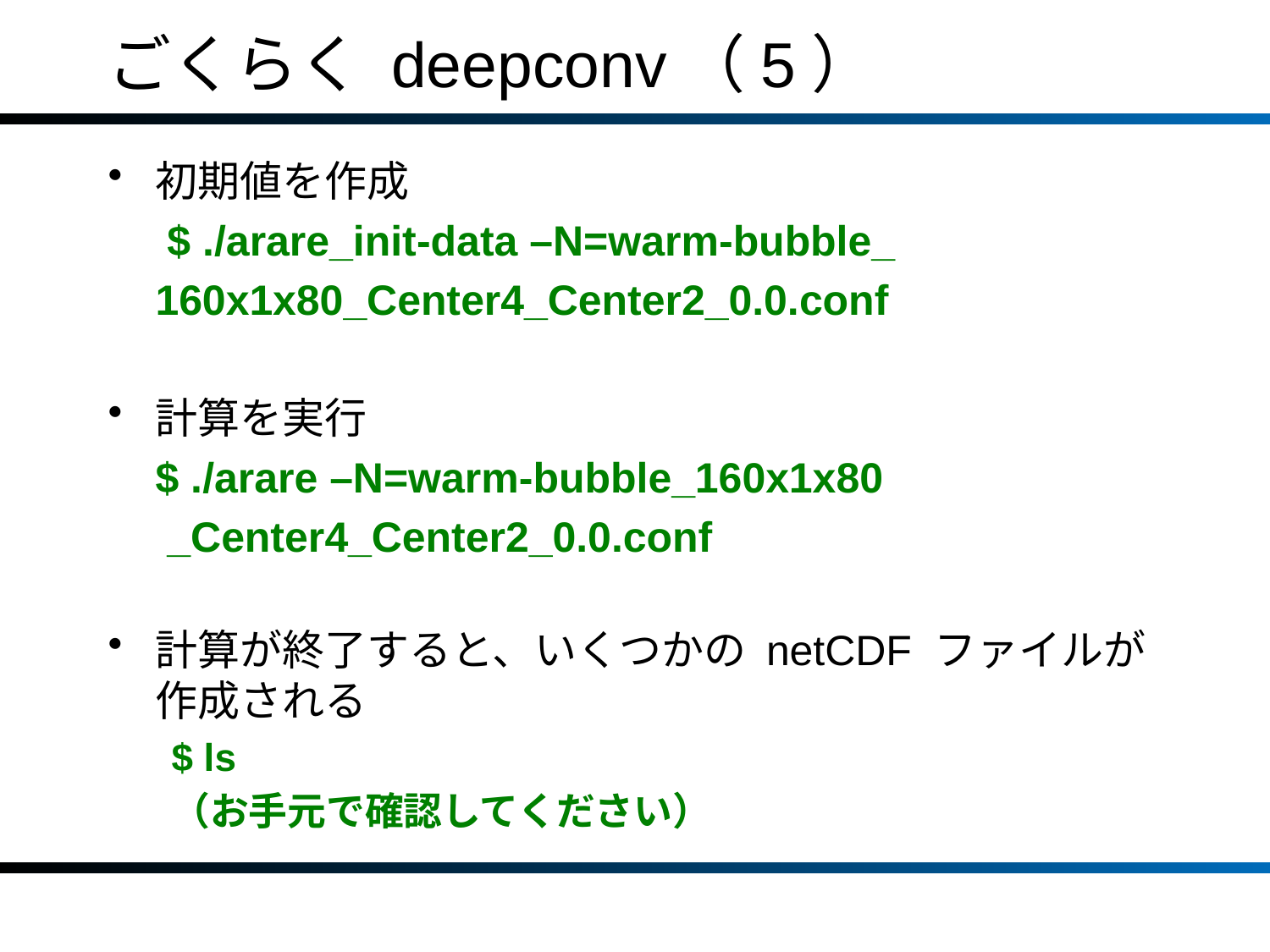

# ごくらく deepconv（5）
初期値を作成
     $ ./arare_init-data –N=warm-bubble_
    160x1x80_Center4_Center2_0.0.conf

計算を実行
    $ ./arare –N=warm-bubble_160x1x80
     _Center4_Center2_0.0.conf

計算が終了すると、いくつかの netCDF ファイルが作成される
$ ls
（お手元で確認してください）